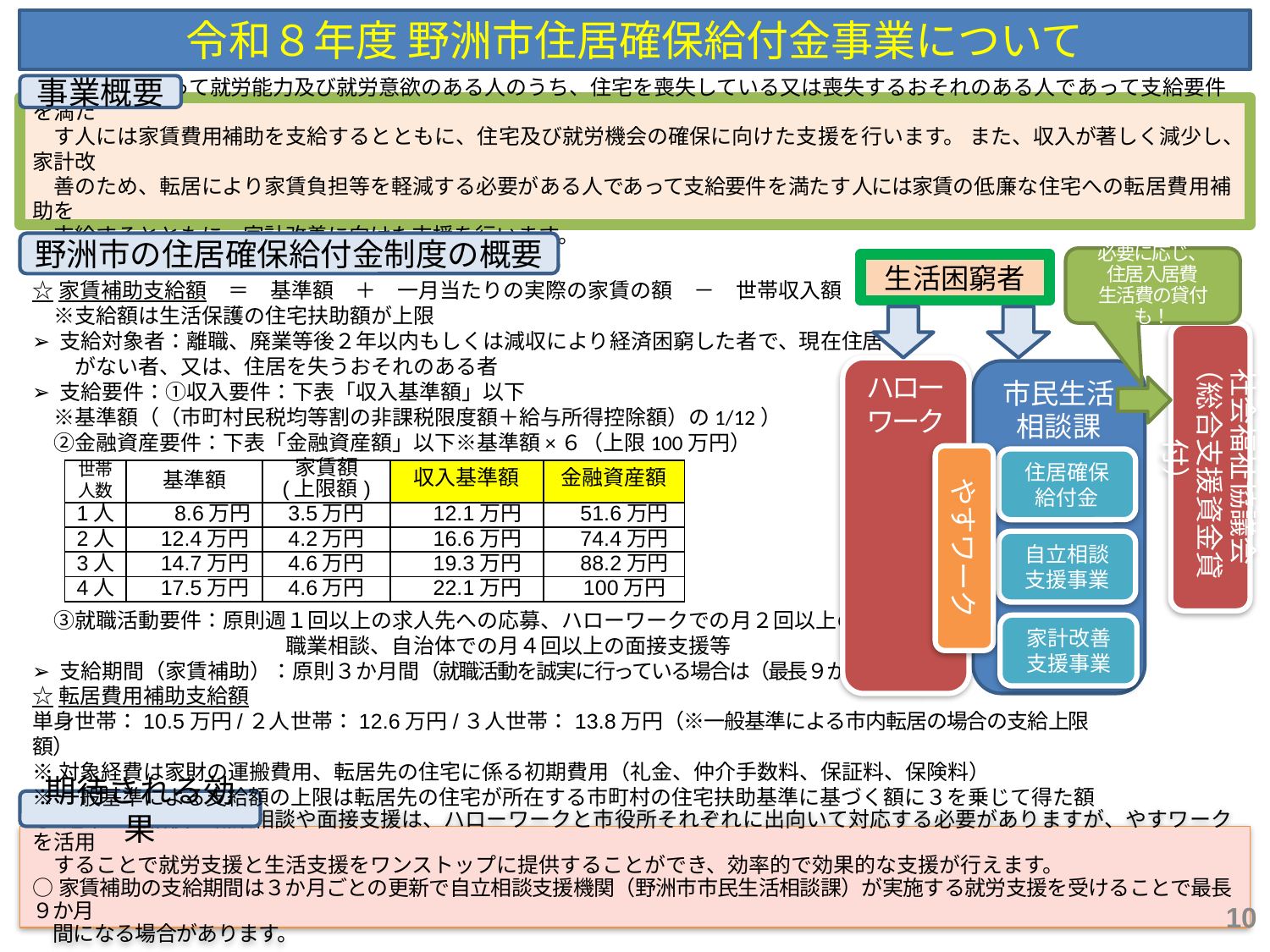

令和８年度 野洲市住居確保給付金事業について
事業概要
○ 離職者であって就労能力及び就労意欲のある人のうち、住宅を喪失している又は喪失するおそれのある人であって支給要件を満た
　す人には家賃費用補助を支給するとともに、住宅及び就労機会の確保に向けた支援を行います。 また、収入が著しく減少し、家計改
　善のため、転居により家賃負担等を軽減する必要がある人であって支給要件を満たす人には家賃の低廉な住宅への転居費用補助を
　支給するとともに、家計改善に向けた支援を行います。
野洲市の住居確保給付金制度の概要
必要に応じ、
住居入居費
生活費の貸付も！
生活困窮者
☆家賃補助支給額　＝　基準額　＋　一月当たりの実際の家賃の額　－　世帯収入額
　※支給額は生活保護の住宅扶助額が上限
➢ 支給対象者：離職、廃業等後２年以内もしくは減収により経済困窮した者で、現在住居
　　がない者、又は、住居を失うおそれのある者
➢ 支給要件：①収入要件：下表「収入基準額」以下
　※基準額（（市町村民税均等割の非課税限度額＋給与所得控除額）の1/12）
　②金融資産要件：下表「金融資産額」以下※基準額×６（上限100万円）

　③就職活動要件：原則週１回以上の求人先への応募、ハローワークでの月２回以上の
　　　　　　　　　　　　職業相談、自治体での月４回以上の面接支援等
➢ 支給期間（家賃補助）：原則３か月間（就職活動を誠実に行っている場合は（最長９か月まで））
☆転居費用補助支給額
単身世帯：10.5万円/２人世帯：12.6万円/３人世帯：13.8万円（※一般基準による市内転居の場合の支給上限額）
※対象経費は家財の運搬費用、転居先の住宅に係る初期費用（礼金、仲介手数料、保証料、保険料）
※一般基準による支給額の上限は転居先の住宅が所在する市町村の住宅扶助基準に基づく額に３を乗じて得た額

社会福祉協議会
（総合支援資金貸付）
ハロー
ワーク
市民生活
相談課

やすワーク
住居確保給付金
| 世帯 人数 | 基準額 | 家賃額 (上限額) | 収入基準額 | 金融資産額 |
| --- | --- | --- | --- | --- |
| 1人 | 8.6万円 | 3.5万円 | 12.1万円 | 51.6万円 |
| 2人 | 12.4万円 | 4.2万円 | 16.6万円 | 74.4万円 |
| 3人 | 14.7万円 | 4.6万円 | 19.3万円 | 88.2万円 |
| 4人 | 17.5万円 | 4.6万円 | 22.1万円 | 100万円 |
自立相談支援事業
家計改善支援事業
期待される効果
○ 通常、受給後の職業相談や面接支援は、ハローワークと市役所それぞれに出向いて対応する必要がありますが、やすワークを活用
　することで就労支援と生活支援をワンストップに提供することができ、効率的で効果的な支援が行えます。
○家賃補助の支給期間は３か月ごとの更新で自立相談支援機関（野洲市市民生活相談課）が実施する就労支援を受けることで最長９か月
　間になる場合があります。
10